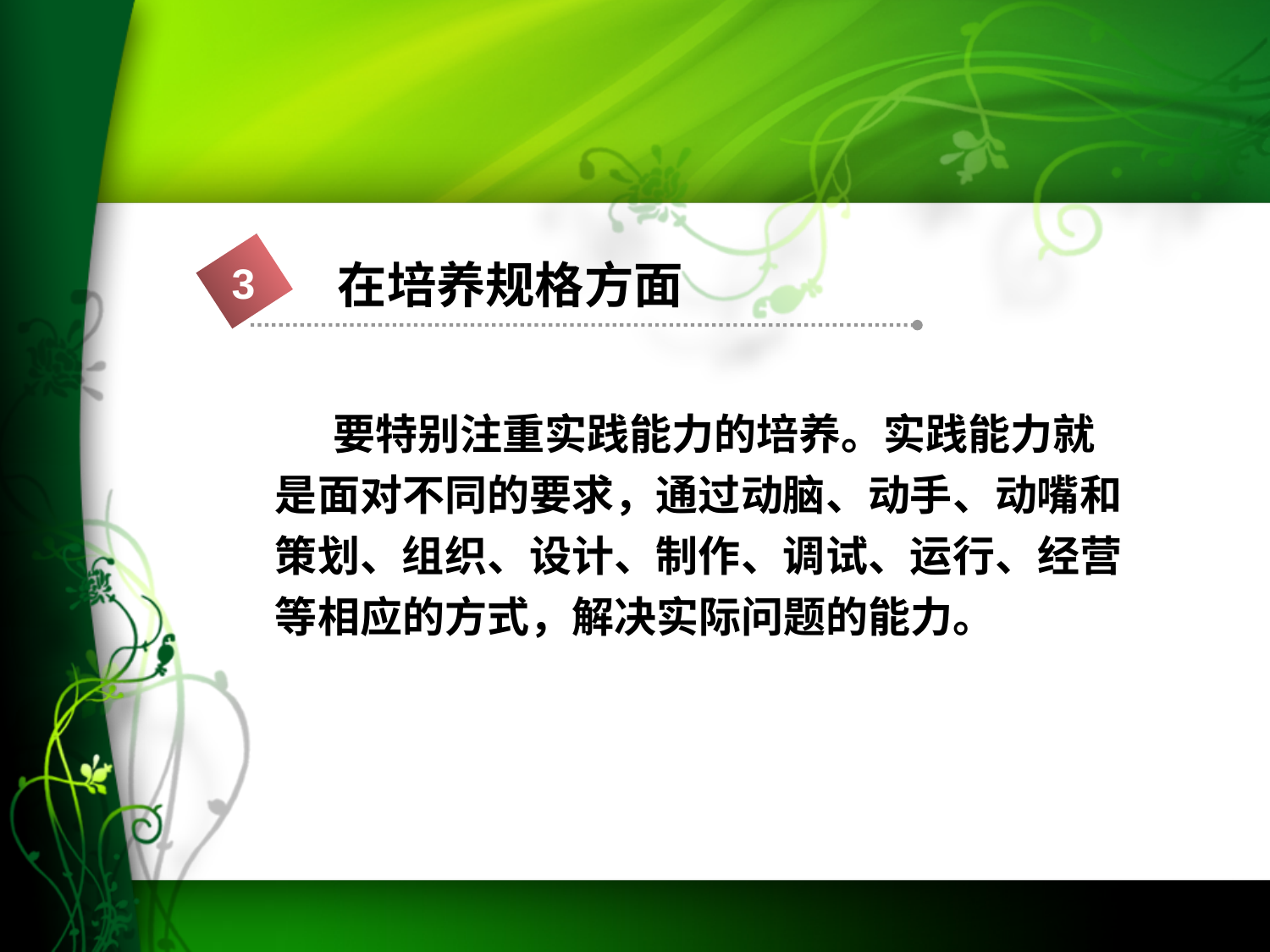

在培养规格方面
3

          要特别注重实践能力的培养。实践能力就是面对不同的要求，通过动脑、动手、动嘴和策划、组织、设计、制作、调试、运行、经营等相应的方式，解决实际问题的能力。